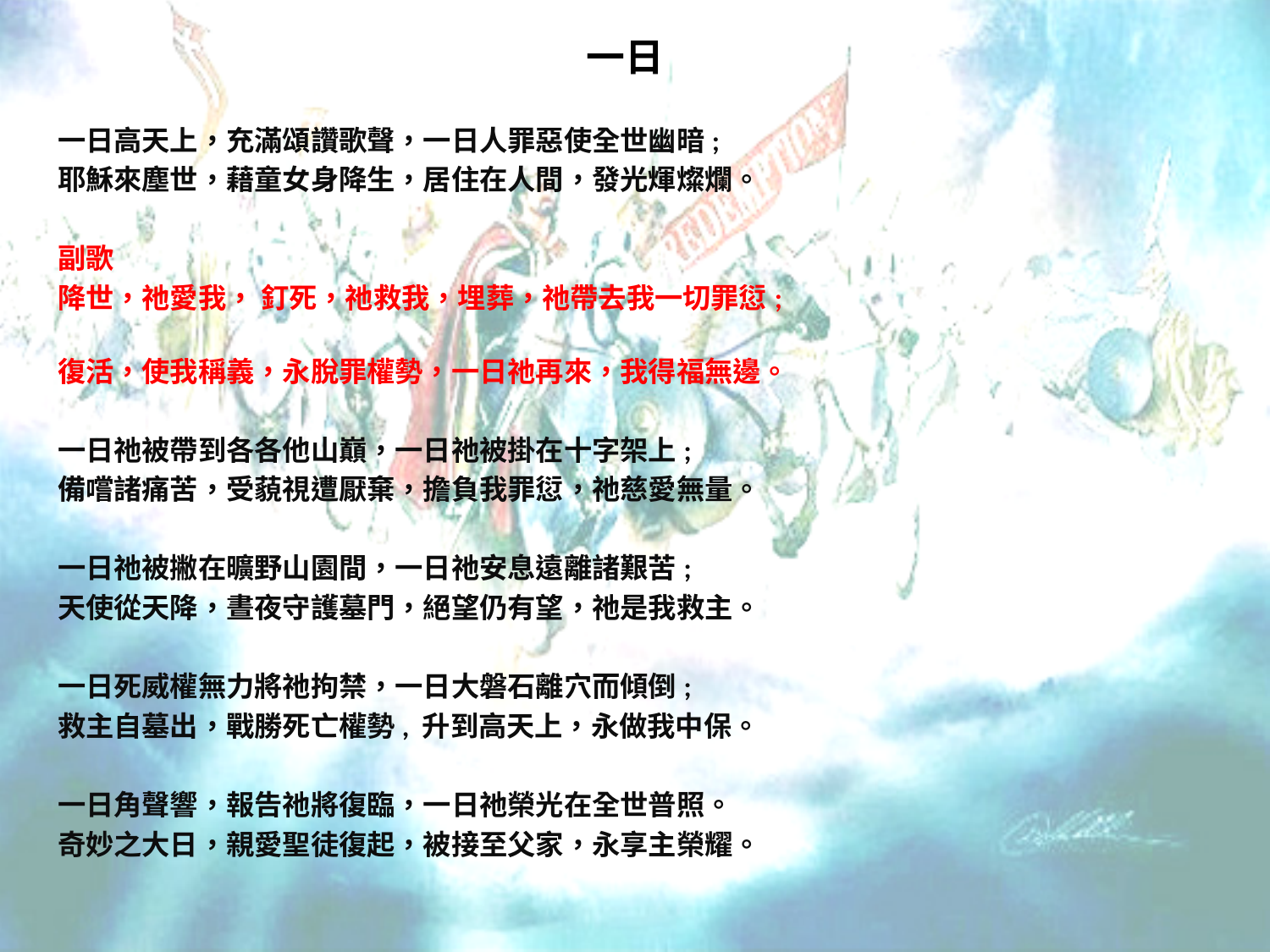

# 一日
一日高天上，充滿頌讚歌聲，一日人罪惡使全世幽暗;
耶穌來塵世，藉童女身降生，居住在人間，發光煇燦爛。

副歌
降世，祂愛我， 釘死，祂救我，埋葬，祂帶去我一切罪愆;
復活，使我稱義，永脫罪權勢，一日祂再來，我得福無邊。

一日祂被帶到各各他山巔，一日祂被掛在十字架上;
備嚐諸痛苦，受藐視遭厭棄，擔負我罪愆，祂慈愛無量。

一日祂被撇在曠野山園間，一日祂安息遠離諸艱苦;
天使從天降，晝夜守護墓門，絕望仍有望，祂是我救主。

一日死威權無力將祂拘禁，一日大磐石離穴而傾倒;
救主自墓出，戰勝死亡權勢, 升到高天上，永做我中保。

一日角聲響，報告祂將復臨，一日祂榮光在全世普照。
奇妙之大日，親愛聖徒復起，被接至父家，永享主榮耀。